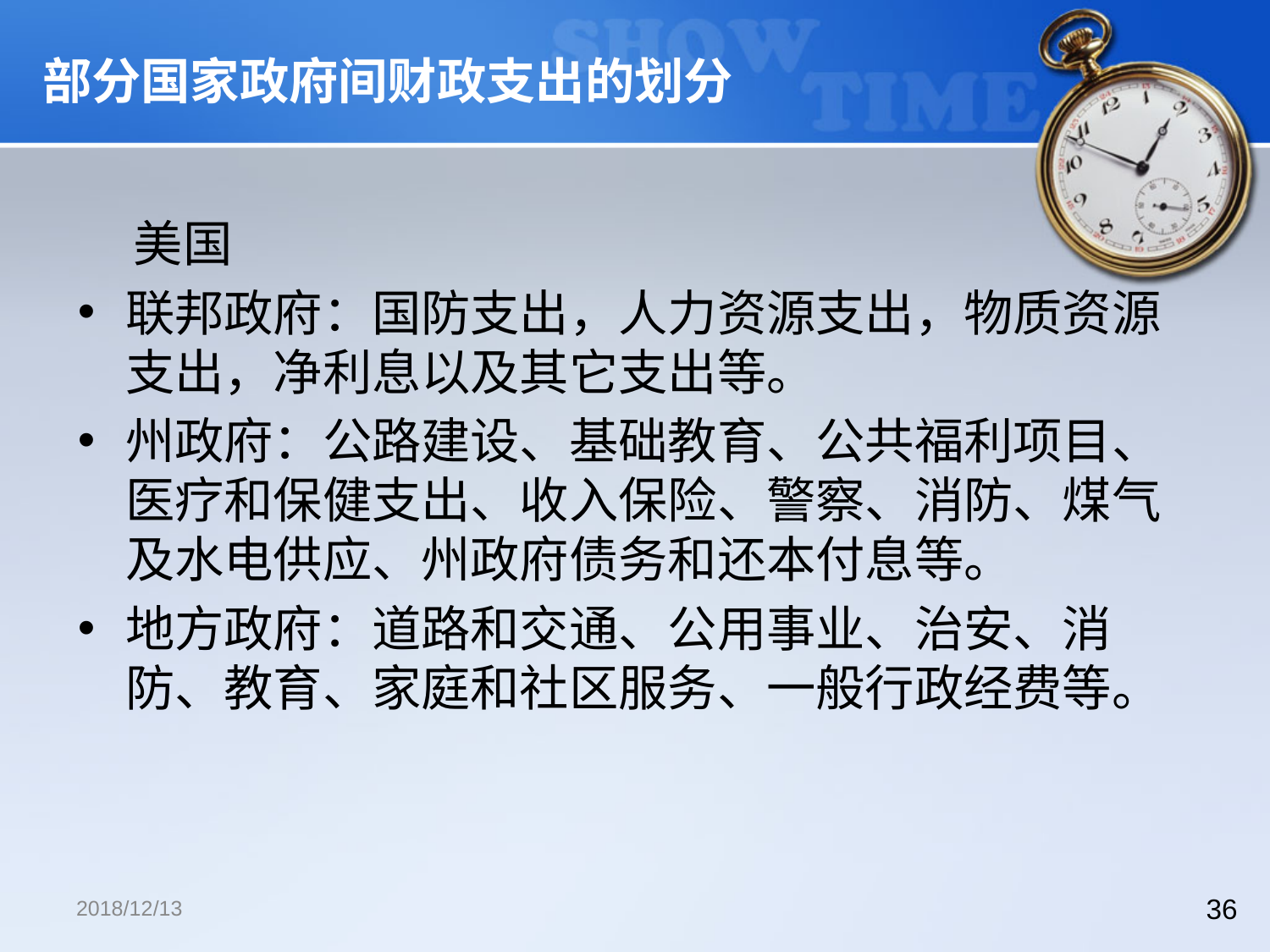

# 部分国家政府间财政支出的划分
    美国
联邦政府：国防支出，人力资源支出，物质资源支出，净利息以及其它支出等。
州政府：公路建设、基础教育、公共福利项目、医疗和保健支出、收入保险、警察、消防、煤气及水电供应、州政府债务和还本付息等。
地方政府：道路和交通、公用事业、治安、消防、教育、家庭和社区服务、一般行政经费等。
2018/12/13
36